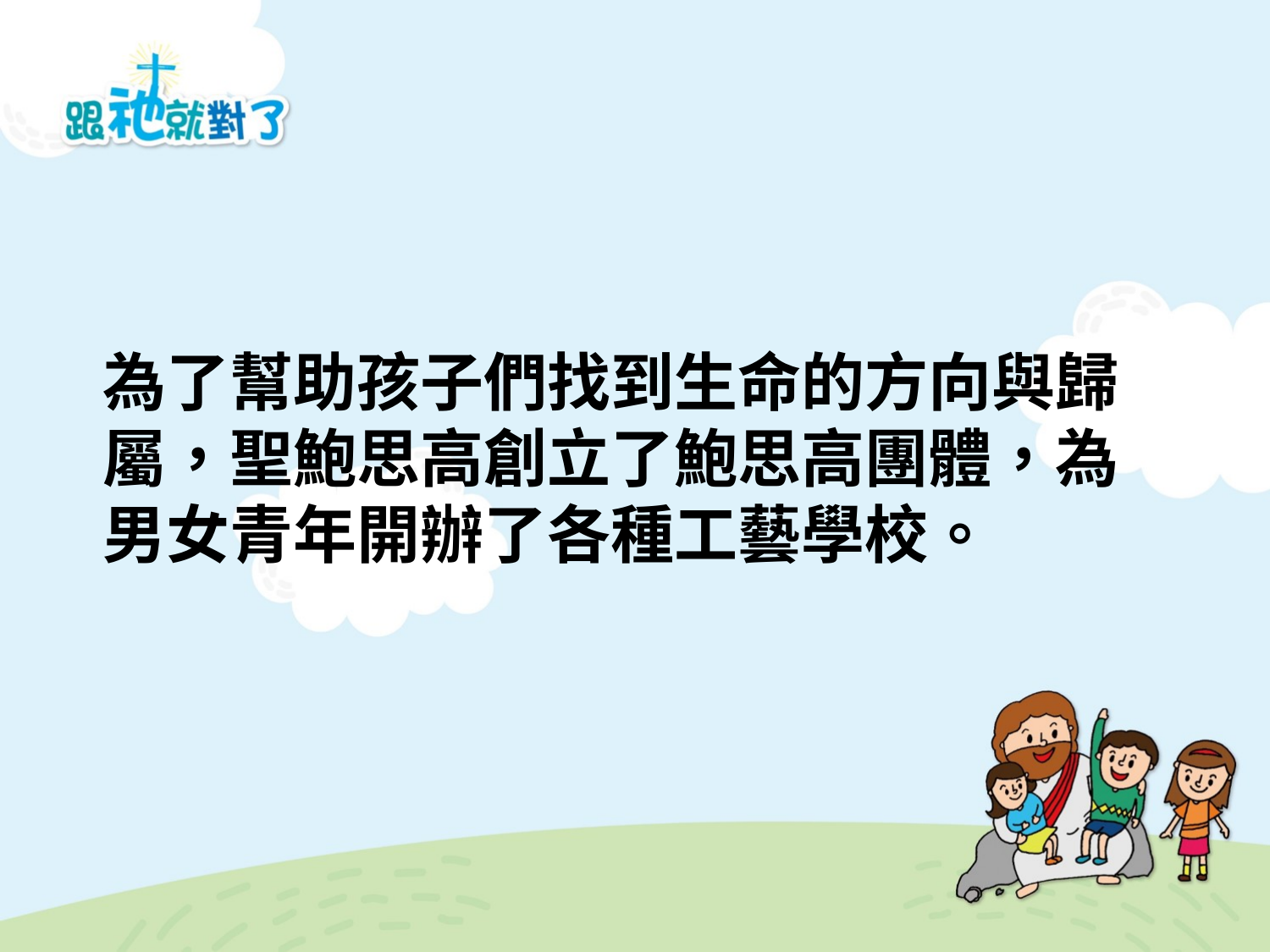

為了幫助孩子們找到生命的方向與歸屬，聖鮑思高創立了鮑思高團體，為男女青年開辦了各種工藝學校。